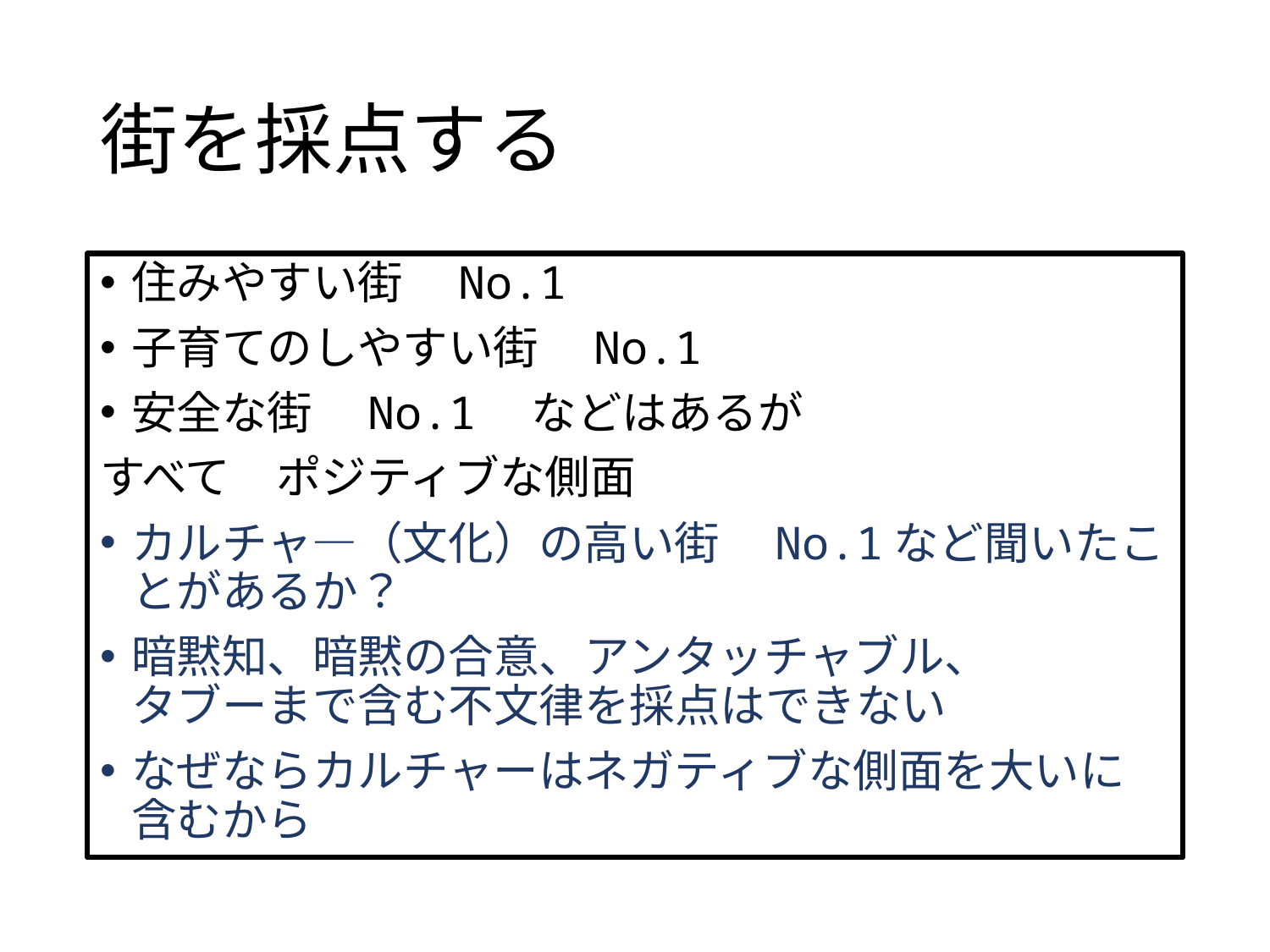

# 街を採点する
住みやすい街　No.1
子育てのしやすい街　No.1
安全な街　No.1　などはあるが
すべて　ポジティブな側面
カルチャ―（文化）の高い街　No.1など聞いたことがあるか？
暗黙知、暗黙の合意、アンタッチャブル、　　　タブーまで含む不文律を採点はできない
なぜならカルチャーはネガティブな側面を大いに含むから